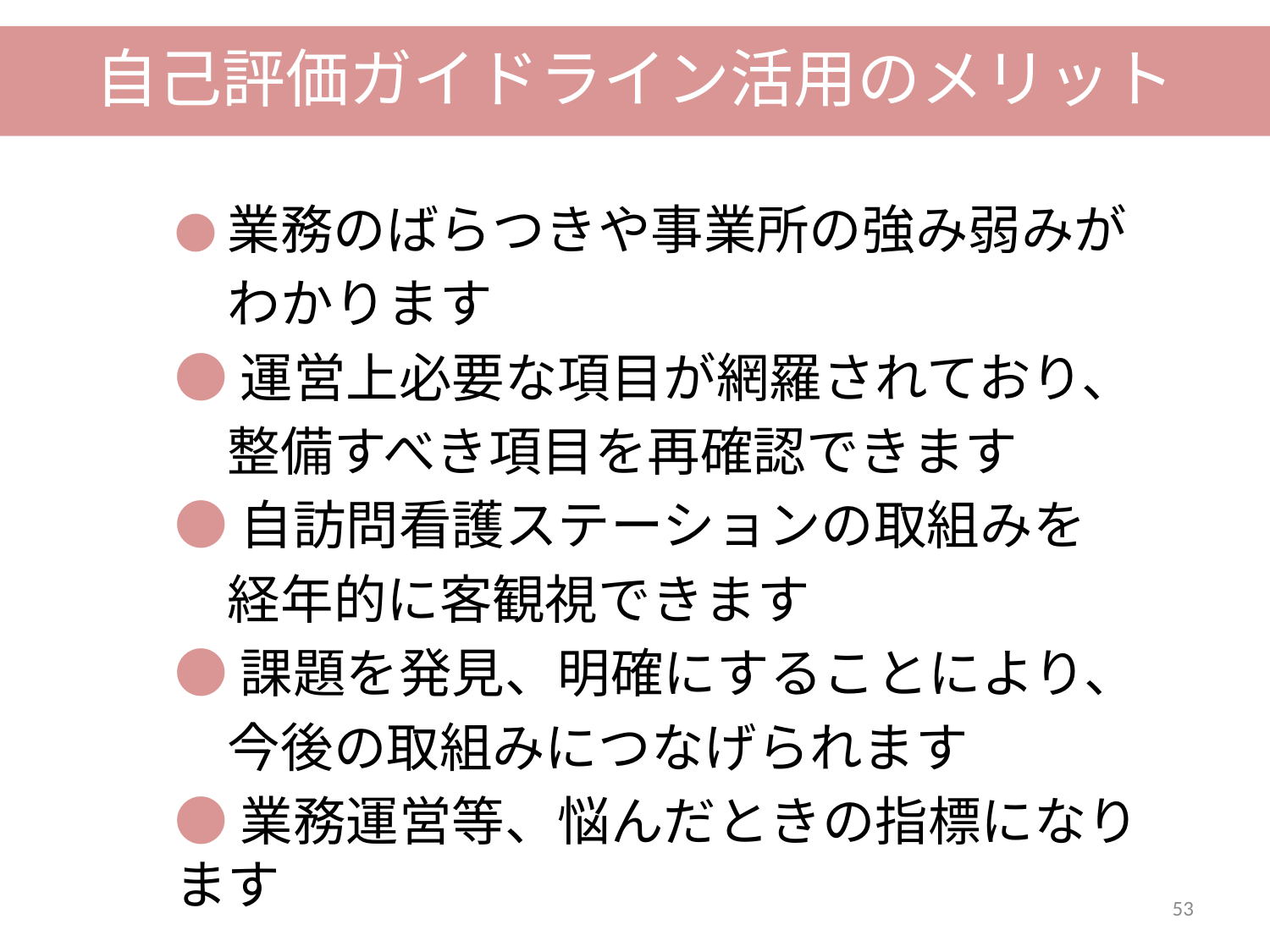

自己評価ガイドライン活用のメリット
●業務のばらつきや事業所の強み弱みが
　わかります
●運営上必要な項目が網羅されており、
　整備すべき項目を再確認できます
●自訪問看護ステーションの取組みを
　経年的に客観視できます
●課題を発見、明確にすることにより、
　今後の取組みにつなげられます
●業務運営等、悩んだときの指標になります

53